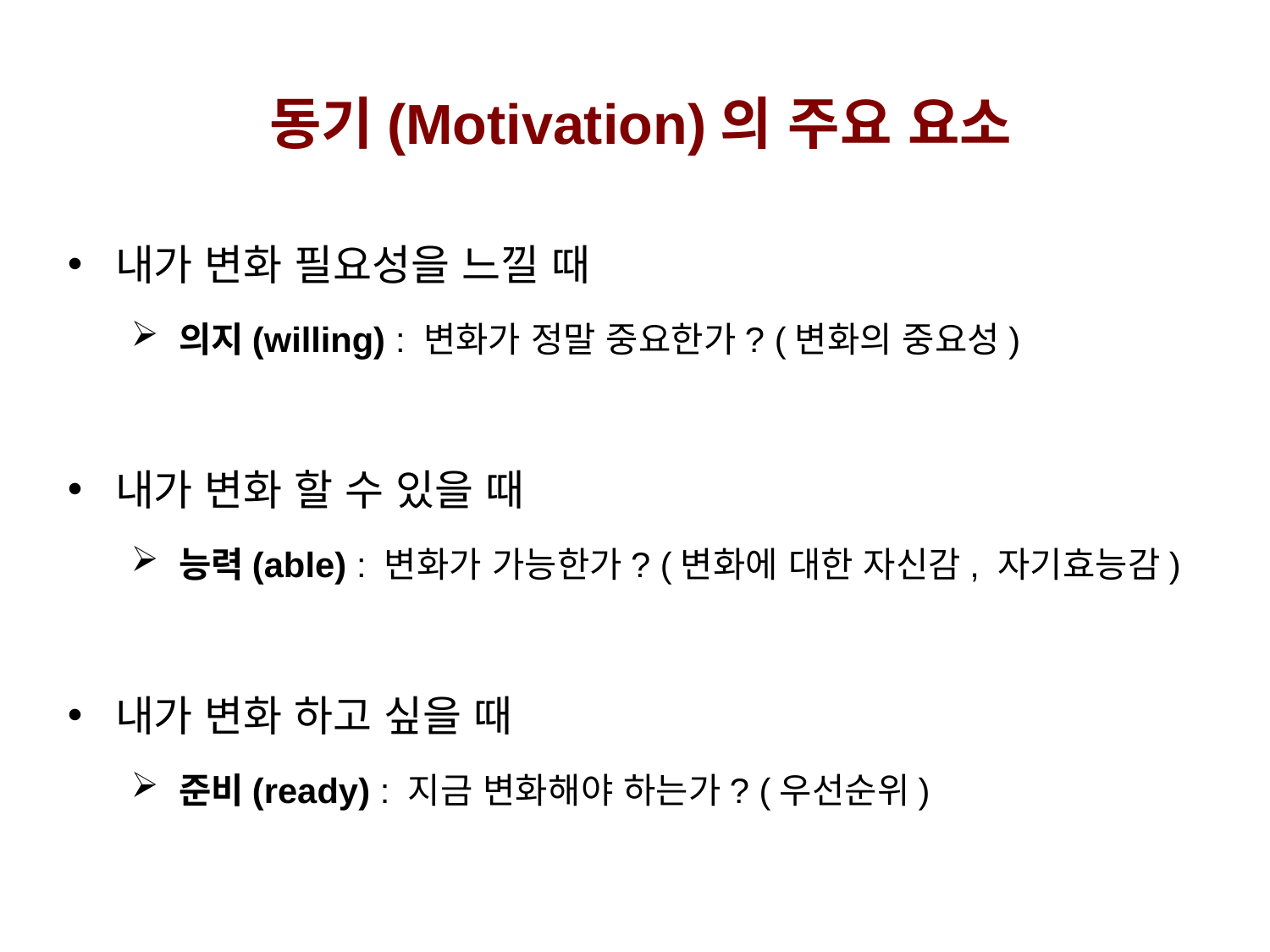

동기(Motivation)의 주요 요소
내가 변화 필요성을 느낄 때
의지(willing) : 변화가 정말 중요한가? (변화의 중요성)

내가 변화 할 수 있을 때
능력(able) : 변화가 가능한가? (변화에 대한 자신감, 자기효능감)

내가 변화 하고 싶을 때
준비(ready) : 지금 변화해야 하는가? (우선순위)